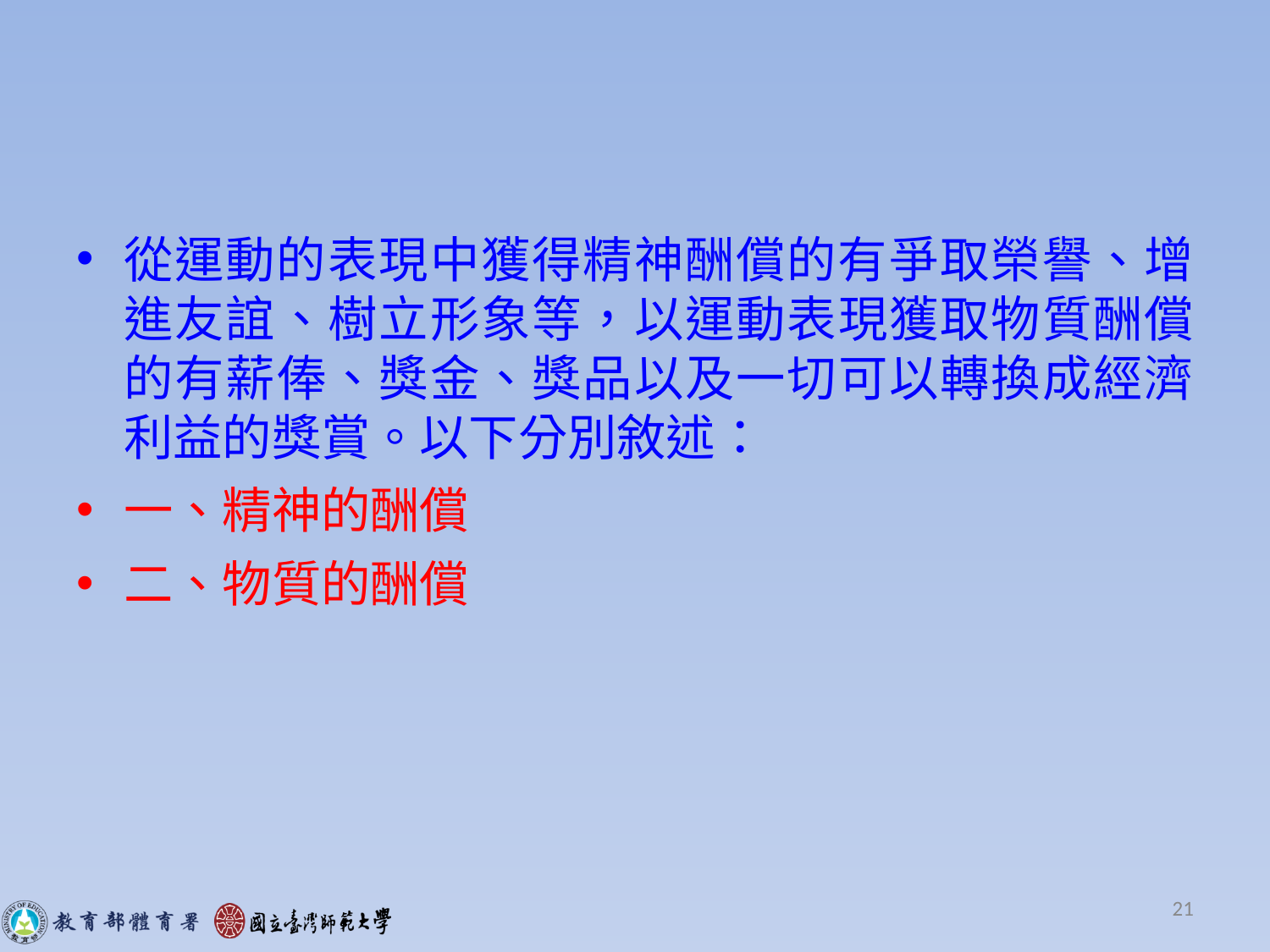

#
從運動的表現中獲得精神酬償的有爭取榮譽、增進友誼、樹立形象等，以運動表現獲取物質酬償的有薪俸、獎金、獎品以及一切可以轉換成經濟利益的獎賞。以下分別敘述：
一、精神的酬償
二、物質的酬償
21